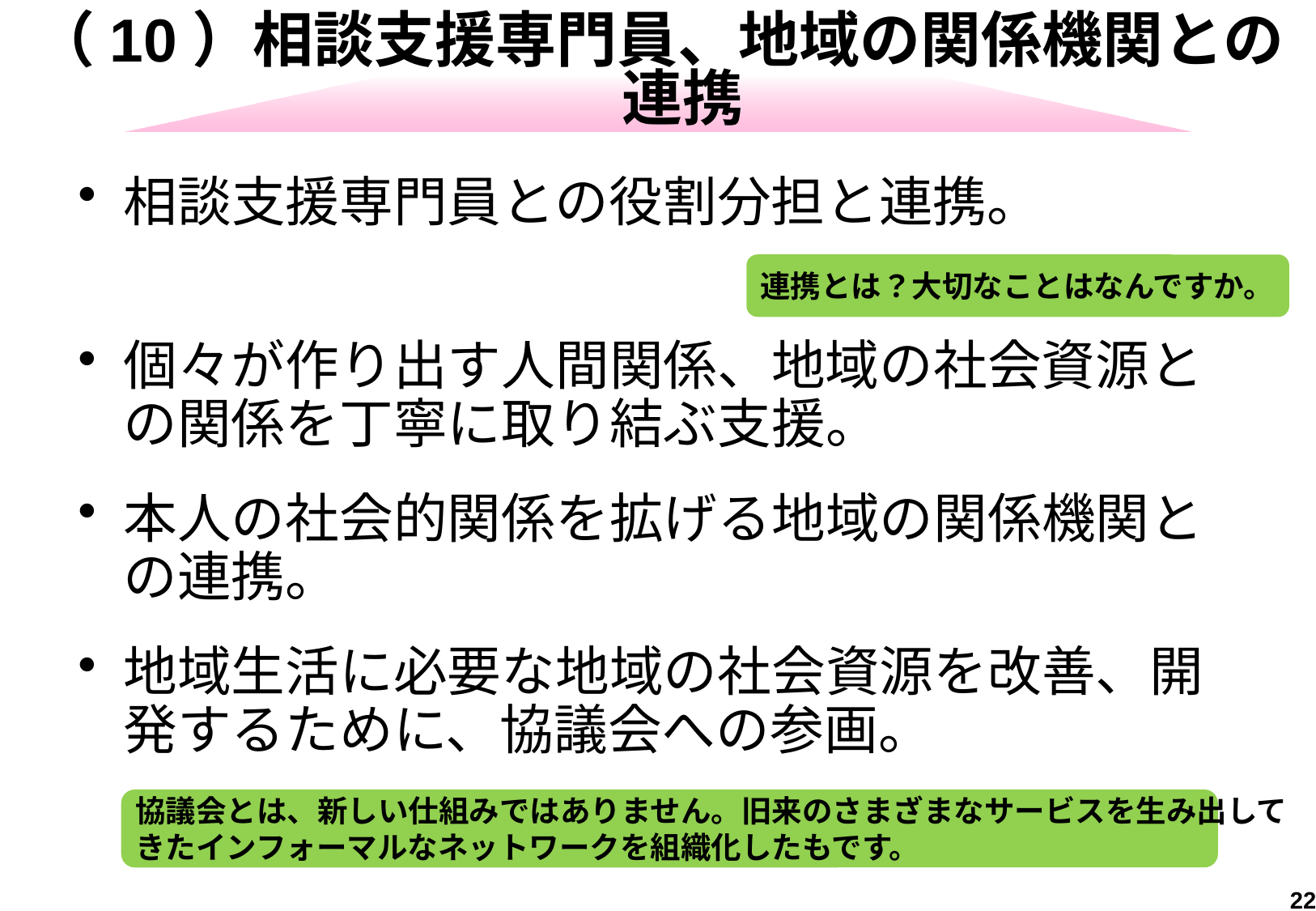

# （10）相談支援専門員、地域の関係機関との連携

相談支援専門員との役割分担と連携。

個々が作り出す人間関係、地域の社会資源との関係を丁寧に取り結ぶ支援。

本人の社会的関係を拡げる地域の関係機関との連携。

地域生活に必要な地域の社会資源を改善、開発するために、協議会への参画。

連携とは？大切なことはなんですか。
協議会とは、新しい仕組みではありません。旧来のさまざまなサービスを生み出して
きたインフォーマルなネットワークを組織化したもです。
22